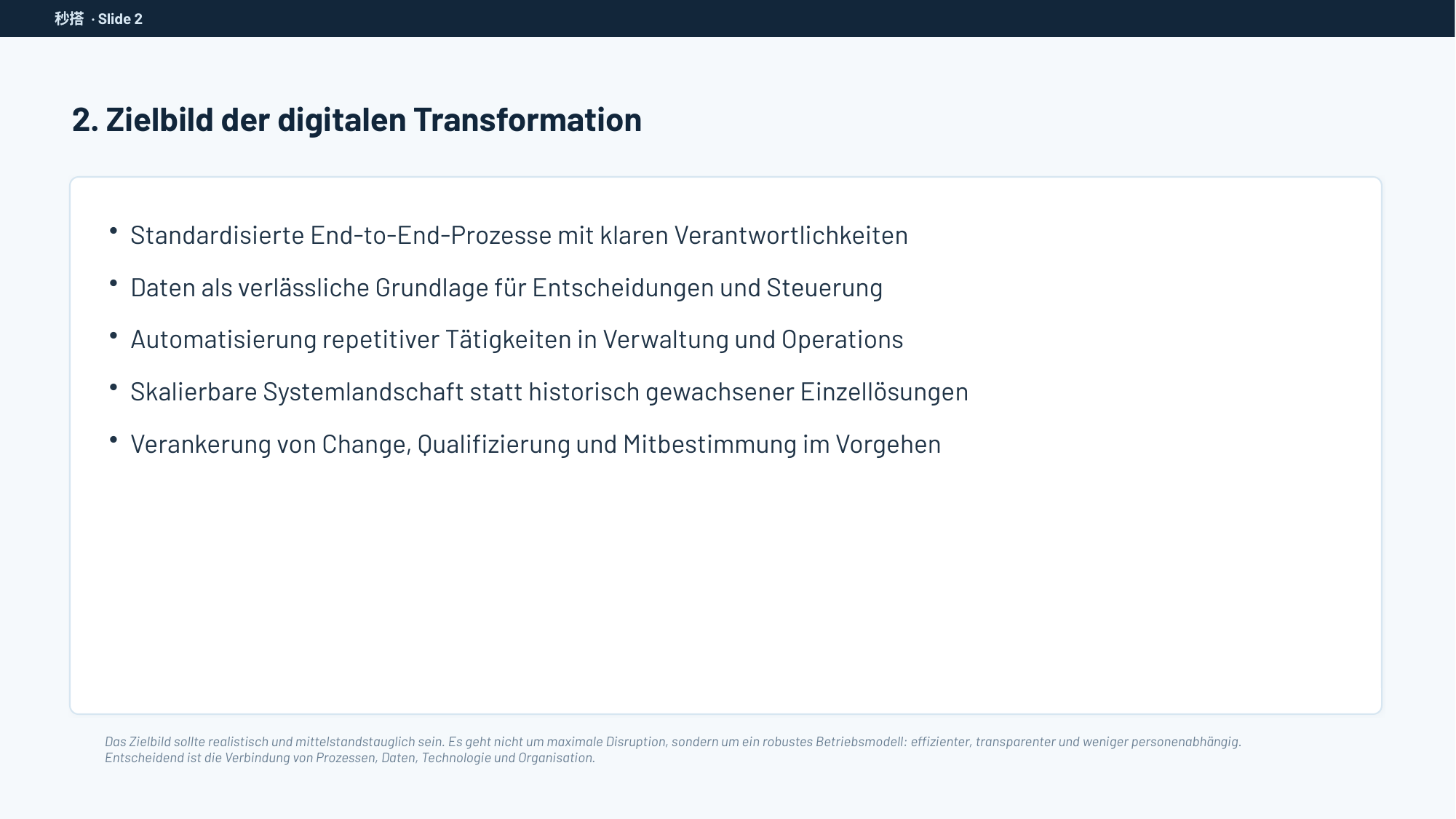

秒搭 · Slide 2
2. Zielbild der digitalen Transformation

Standardisierte End-to-End-Prozesse mit klaren Verantwortlichkeiten
Daten als verlässliche Grundlage für Entscheidungen und Steuerung
Automatisierung repetitiver Tätigkeiten in Verwaltung und Operations
Skalierbare Systemlandschaft statt historisch gewachsener Einzellösungen
Verankerung von Change, Qualifizierung und Mitbestimmung im Vorgehen
Das Zielbild sollte realistisch und mittelstandstauglich sein. Es geht nicht um maximale Disruption, sondern um ein robustes Betriebsmodell: effizienter, transparenter und weniger personenabhängig. Entscheidend ist die Verbindung von Prozessen, Daten, Technologie und Organisation.